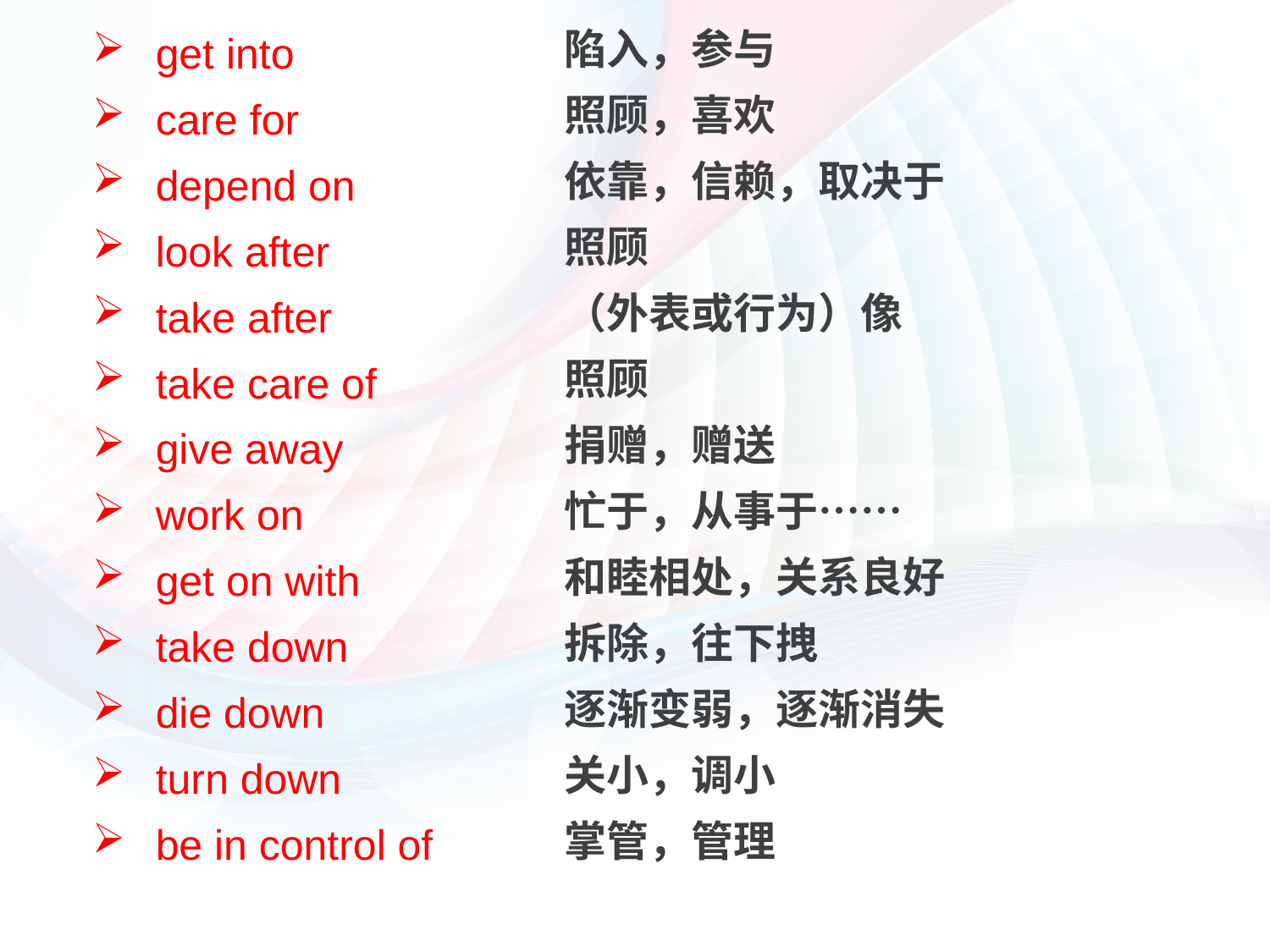

陷入，参与
照顾，喜欢
依靠，信赖，取决于
照顾
（外表或行为）像
照顾
捐赠，赠送
忙于，从事于……
和睦相处，关系良好
拆除，往下拽
逐渐变弱，逐渐消失
关小，调小
掌管，管理
get into
care for
depend on
look after
take after
take care of
give away
work on
get on with
take down
die down
turn down
be in control of